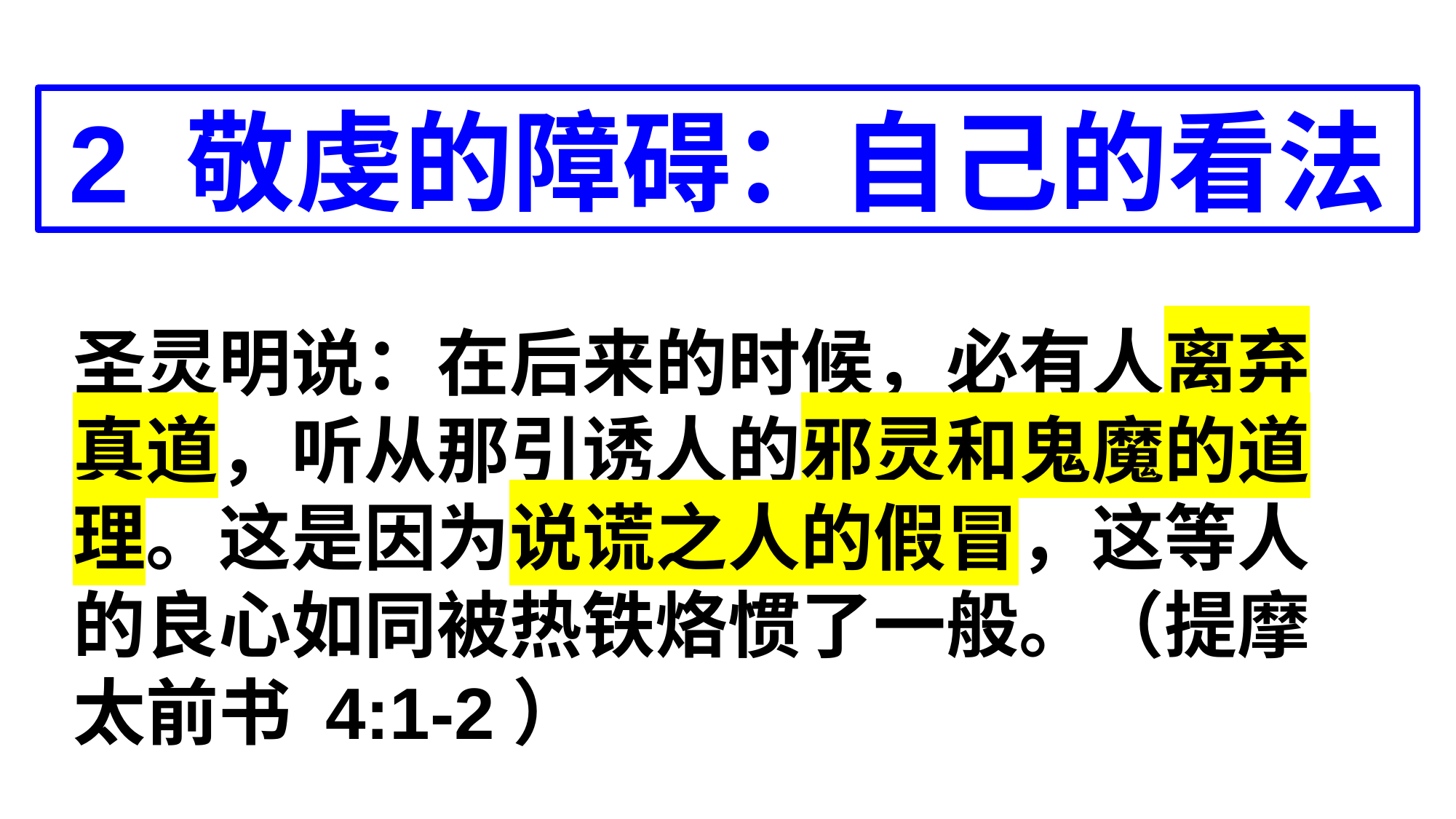

2 敬虔的障碍：自己的看法
圣灵明说：在后来的时候，必有人离弃真道，听从那引诱人的邪灵和鬼魔的道理。这是因为说谎之人的假冒，这等人的良心如同被热铁烙惯了一般。（提摩太前书 4:1-2）